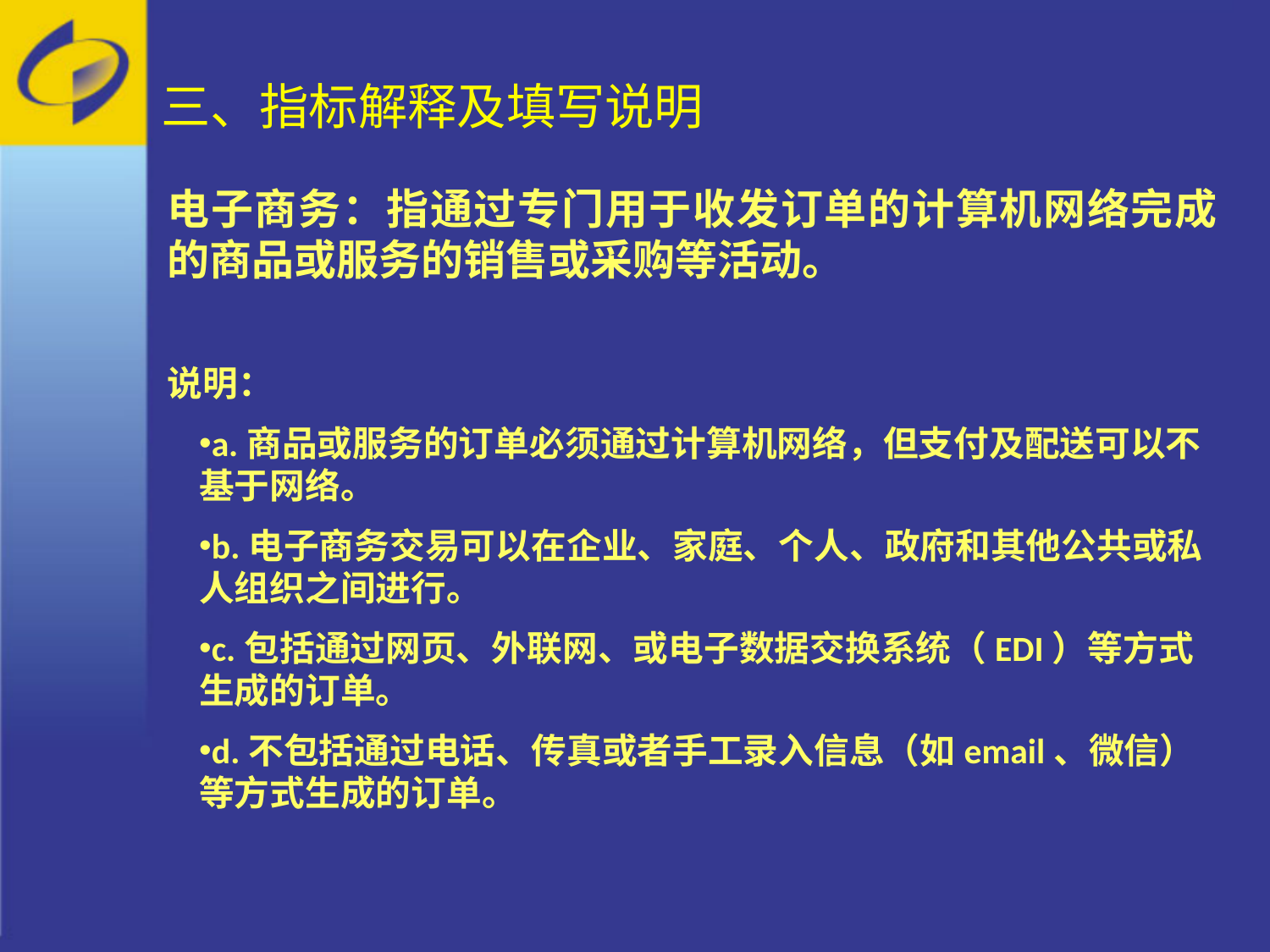

三、指标解释及填写说明
电子商务：指通过专门用于收发订单的计算机网络完成的商品或服务的销售或采购等活动。

说明：
a.商品或服务的订单必须通过计算机网络，但支付及配送可以不基于网络。
b.电子商务交易可以在企业、家庭、个人、政府和其他公共或私人组织之间进行。
c.包括通过网页、外联网、或电子数据交换系统（EDI）等方式生成的订单。
d.不包括通过电话、传真或者手工录入信息（如email、微信）等方式生成的订单。